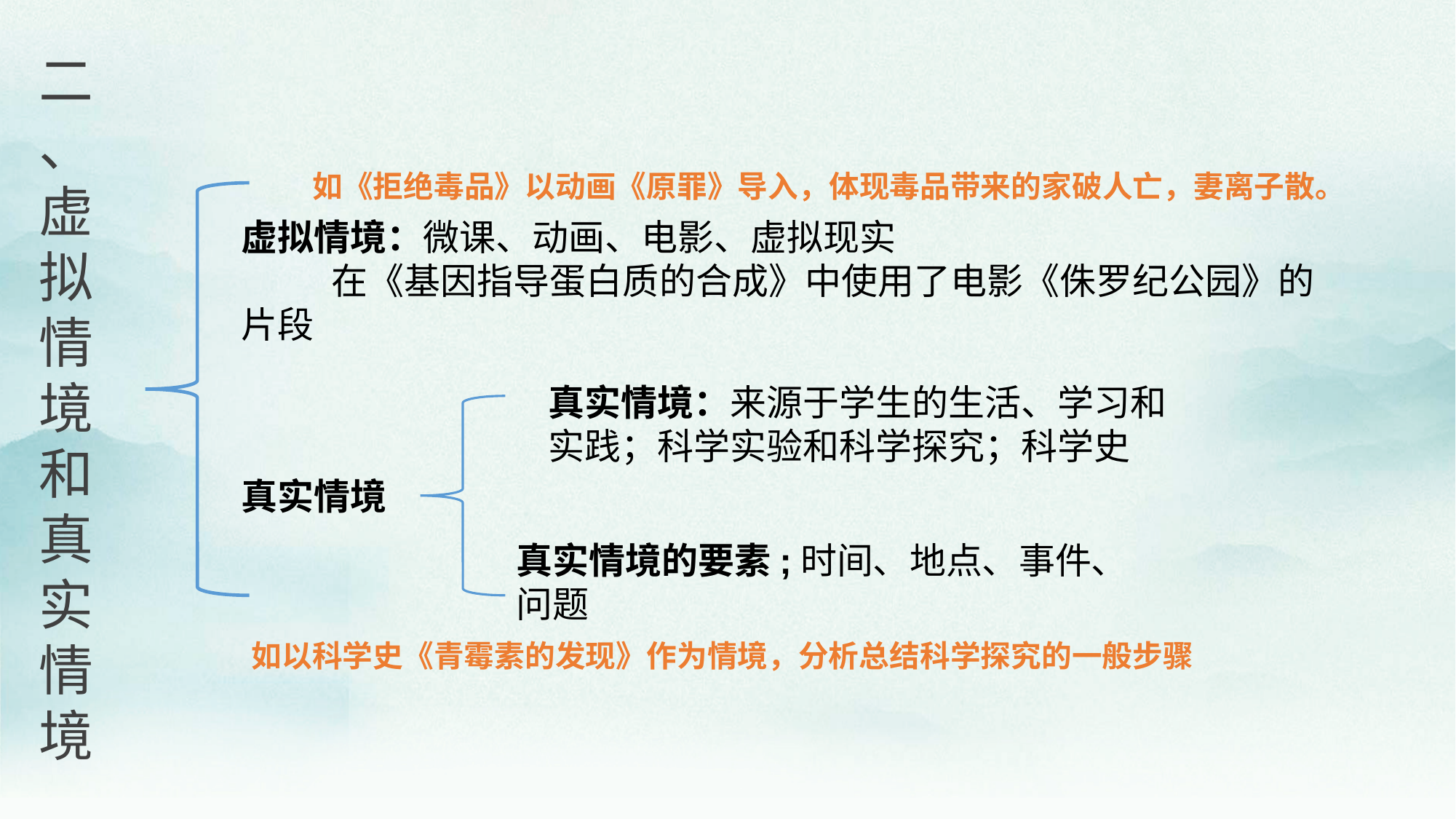

二、虚拟情境和真实情境
如《拒绝毒品》以动画《原罪》导入，体现毒品带来的家破人亡，妻离子散。

虚拟情境：微课、动画、电影、虚拟现实
          在《基因指导蛋白质的合成》中使用了电影《侏罗纪公园》的片段
真实情境：来源于学生的生活、学习和实践；科学实验和科学探究；科学史

真实情境
真实情境的要素;时间、地点、事件、问题
如以科学史《青霉素的发现》作为情境，分析总结科学探究的一般步骤